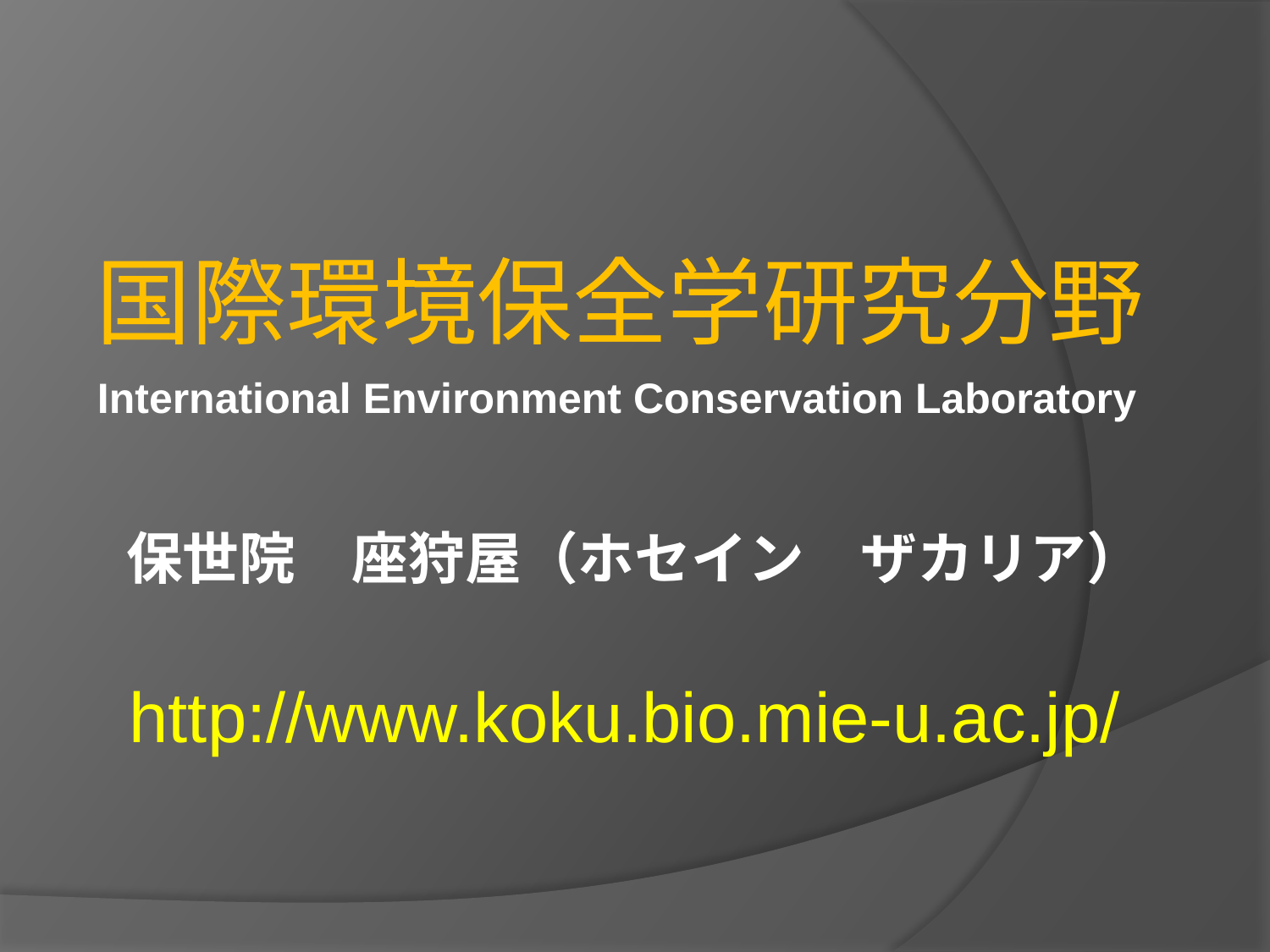

# 国際環境保全学研究分野
International Environment Conservation Laboratory
保世院　座狩屋（ホセイン　ザカリア）
http://www.koku.bio.mie-u.ac.jp/